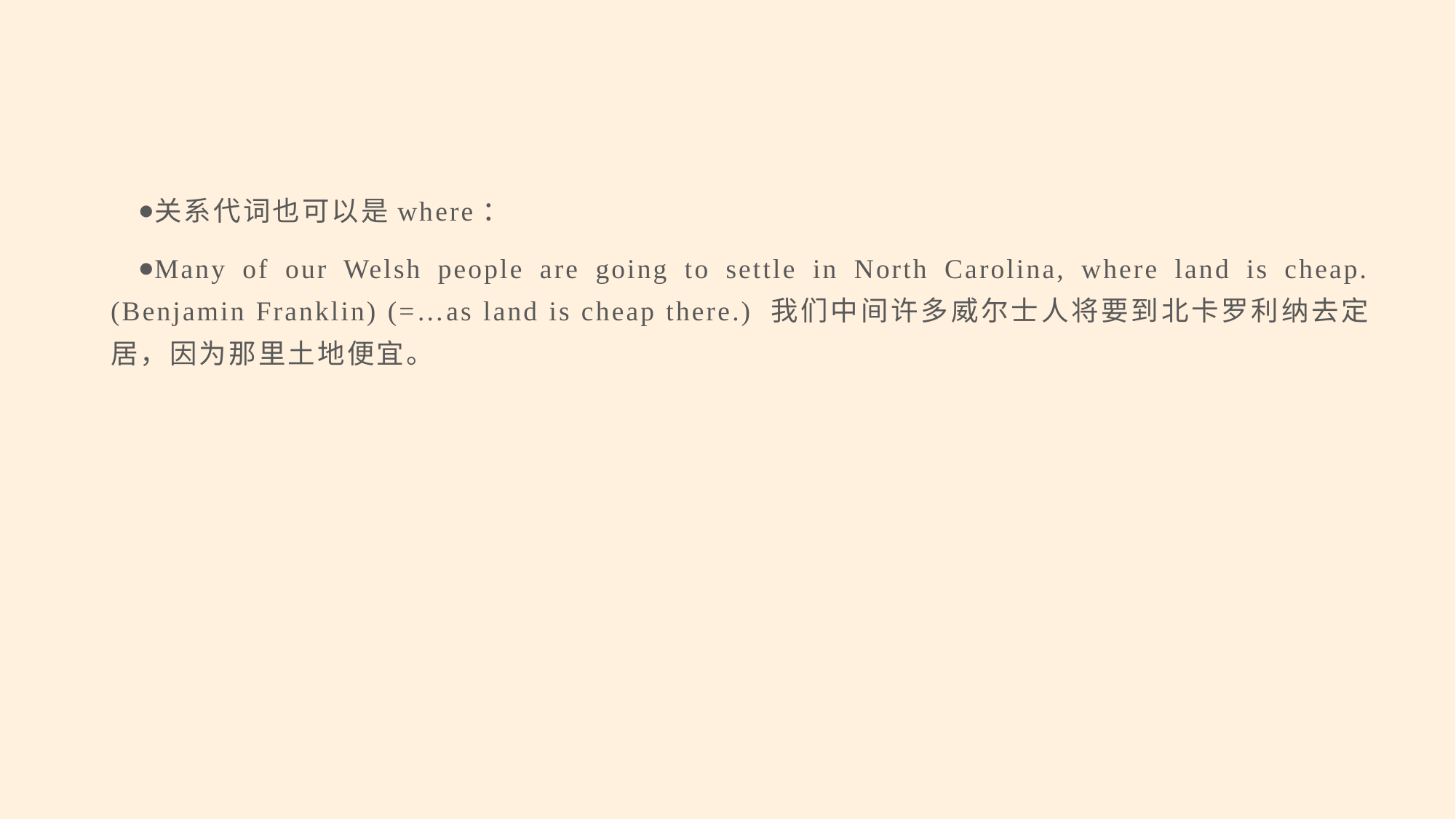

#
关系代词也可以是where：
Many of our Welsh people are going to settle in North Carolina, where land is cheap. (Benjamin Franklin) (=…as land is cheap there.) 我们中间许多威尔士人将要到北卡罗利纳去定居，因为那里土地便宜。